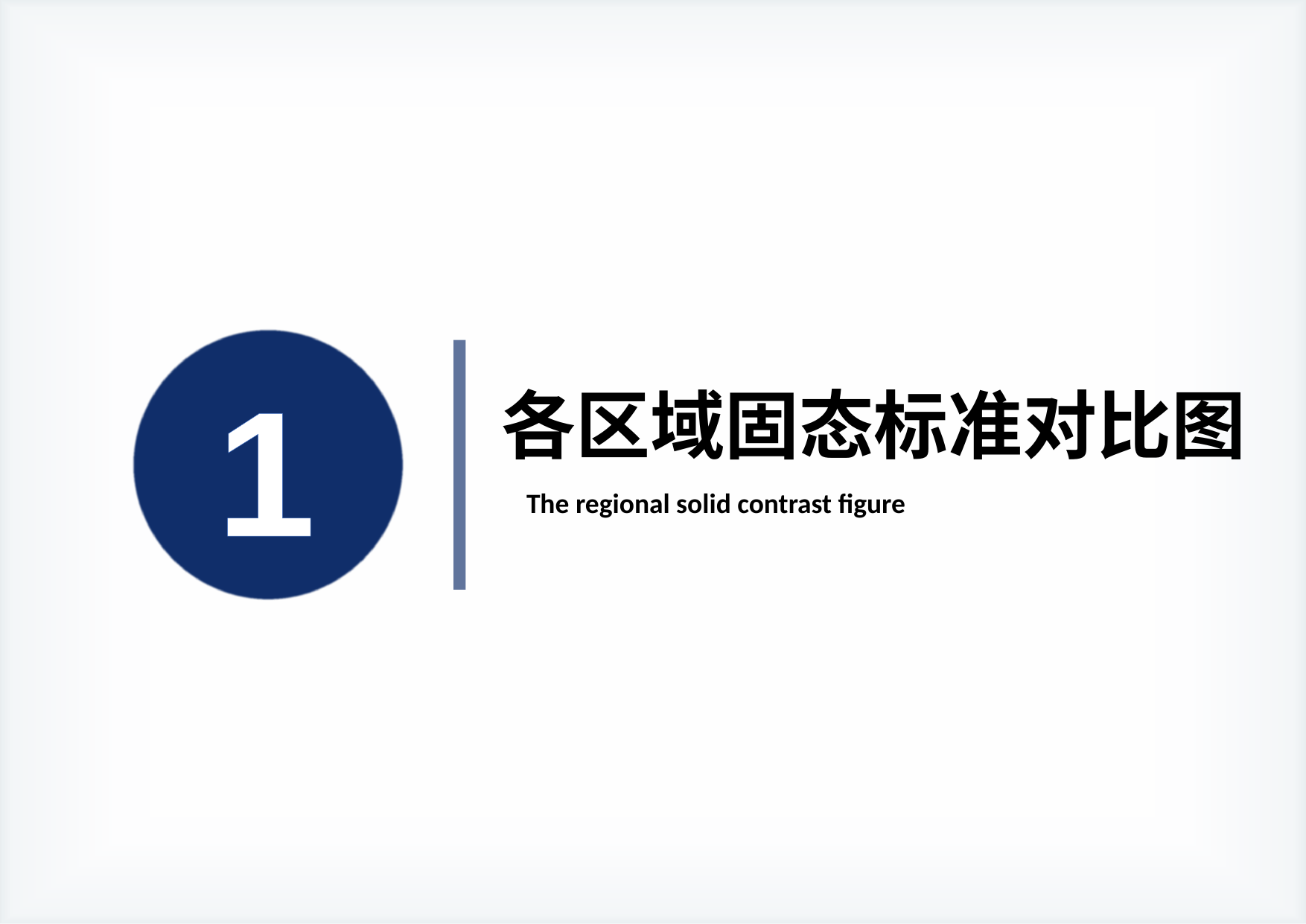

1

各区域固态标准对比图
The regional solid contrast figure